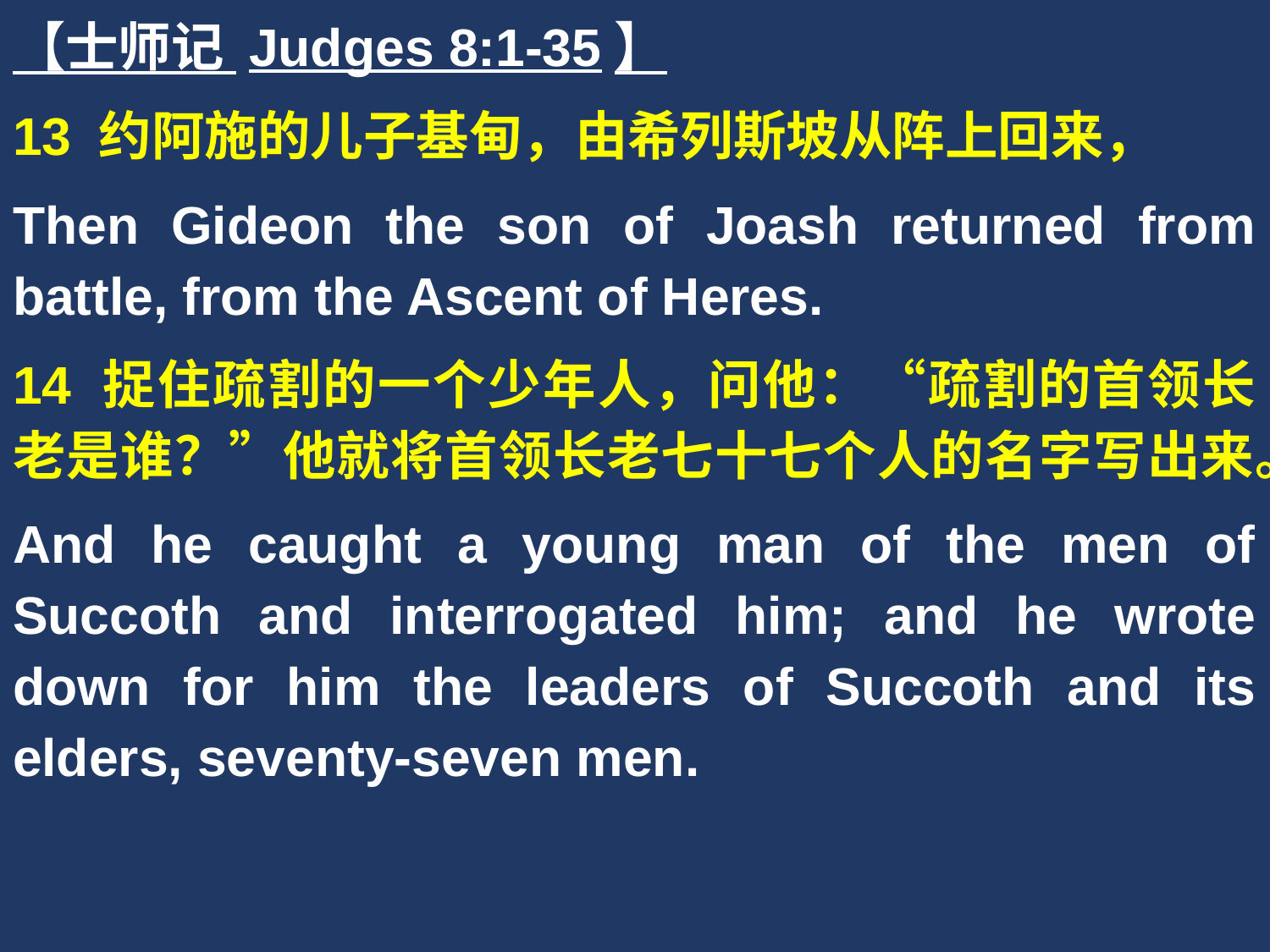

【士师记 Judges 8:1-35】
13 约阿施的儿子基甸，由希列斯坡从阵上回来，
Then Gideon the son of Joash returned from battle, from the Ascent of Heres.
14 捉住疏割的一个少年人，问他：“疏割的首领长老是谁？”他就将首领长老七十七个人的名字写出来。
And he caught a young man of the men of Succoth and interrogated him; and he wrote down for him the leaders of Succoth and its elders, seventy-seven men.